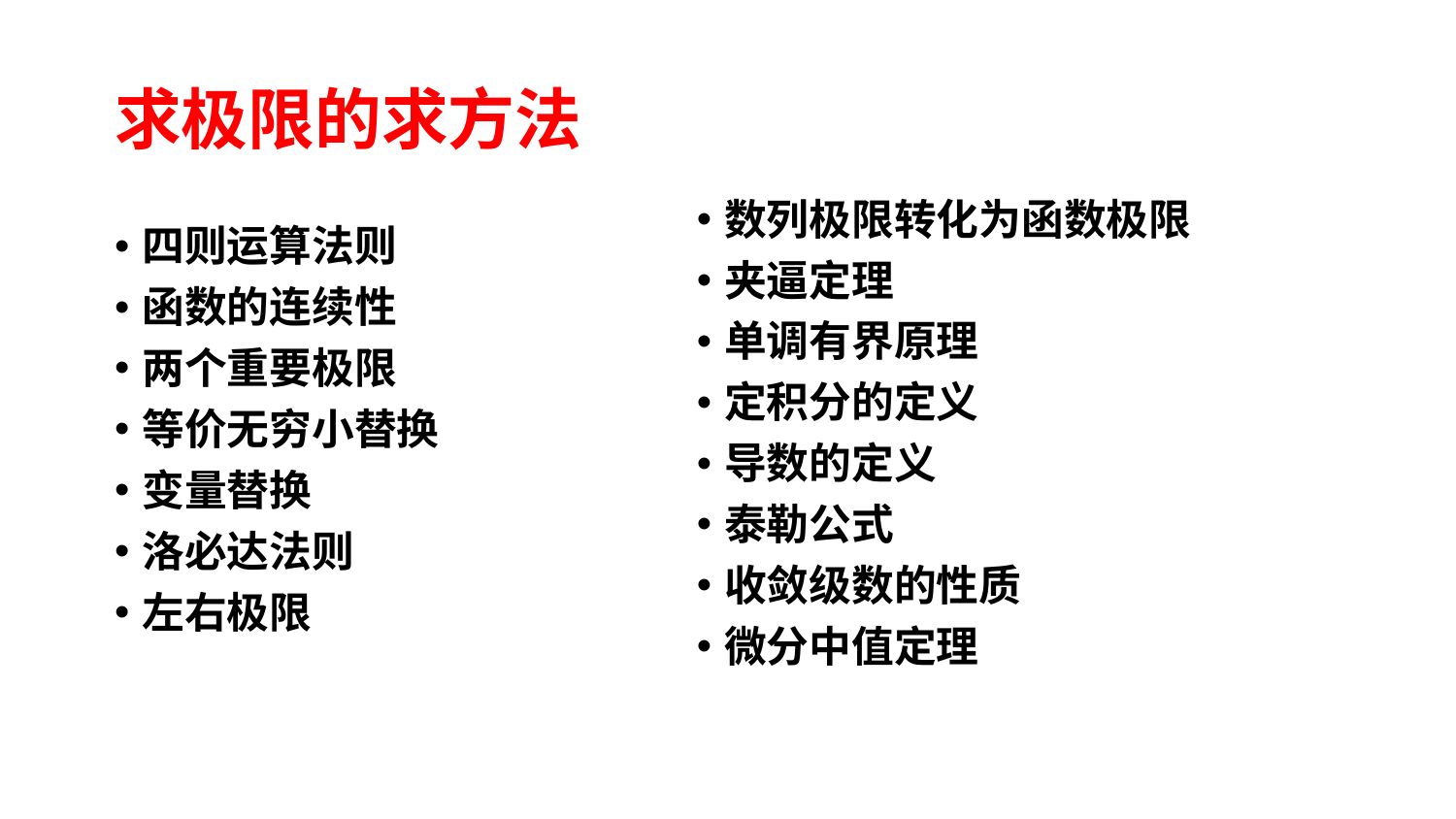

# 求极限的求方法
数列极限转化为函数极限
夹逼定理
单调有界原理
定积分的定义
导数的定义
泰勒公式
收敛级数的性质
微分中值定理
四则运算法则
函数的连续性
两个重要极限
等价无穷小替换
变量替换
洛必达法则
左右极限